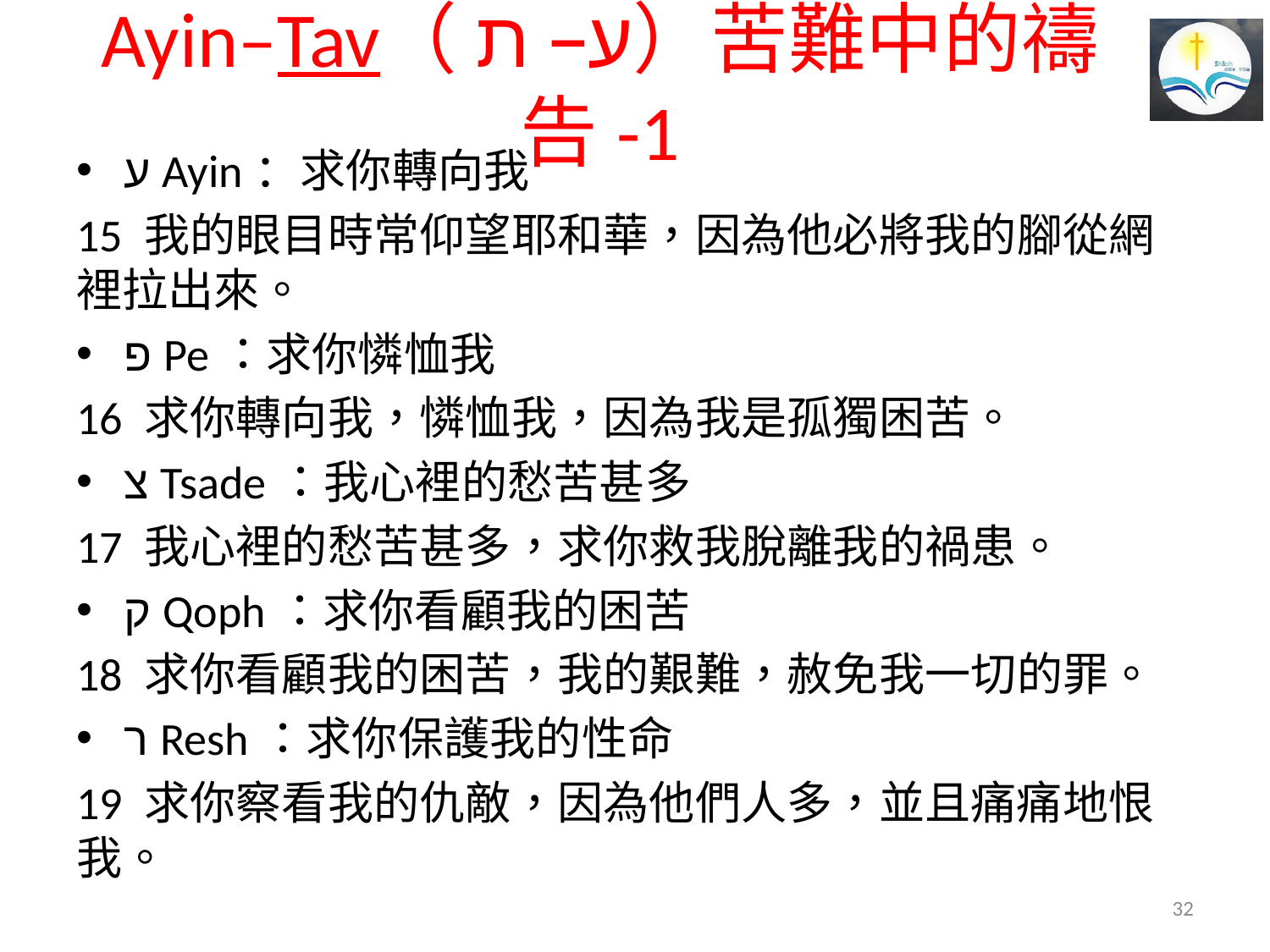

# Ayin–Tav（ע–ת）苦難中的禱告-1
ע Ayin：求你轉向我
15 我的眼目時常仰望耶和華，因為他必將我的腳從網裡拉出來。
פ Pe：求你憐恤我
16 求你轉向我，憐恤我，因為我是孤獨困苦。
צ Tsade：我心裡的愁苦甚多
17 我心裡的愁苦甚多，求你救我脫離我的禍患。
ק Qoph：求你看顧我的困苦
18 求你看顧我的困苦，我的艱難，赦免我一切的罪。
ר Resh：求你保護我的性命
19 求你察看我的仇敵，因為他們人多，並且痛痛地恨我。
32